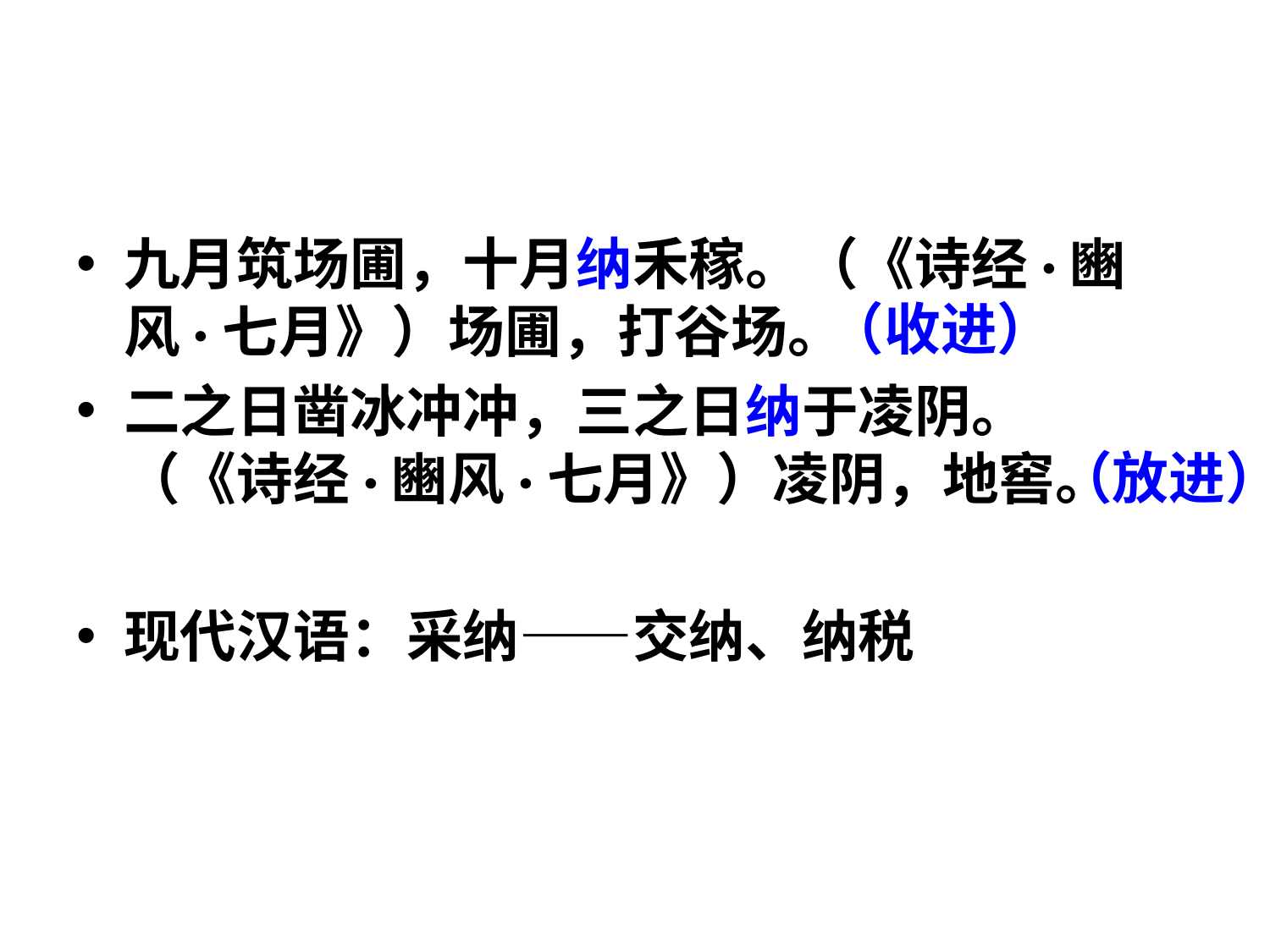

#
九月筑场圃，十月纳禾稼。（《诗经·豳风·七月》）场圃，打谷场。
二之日凿冰冲冲，三之日纳于凌阴。（《诗经·豳风·七月》）凌阴，地窖。

现代汉语：采纳——交纳、纳税
（收进）
（放进）